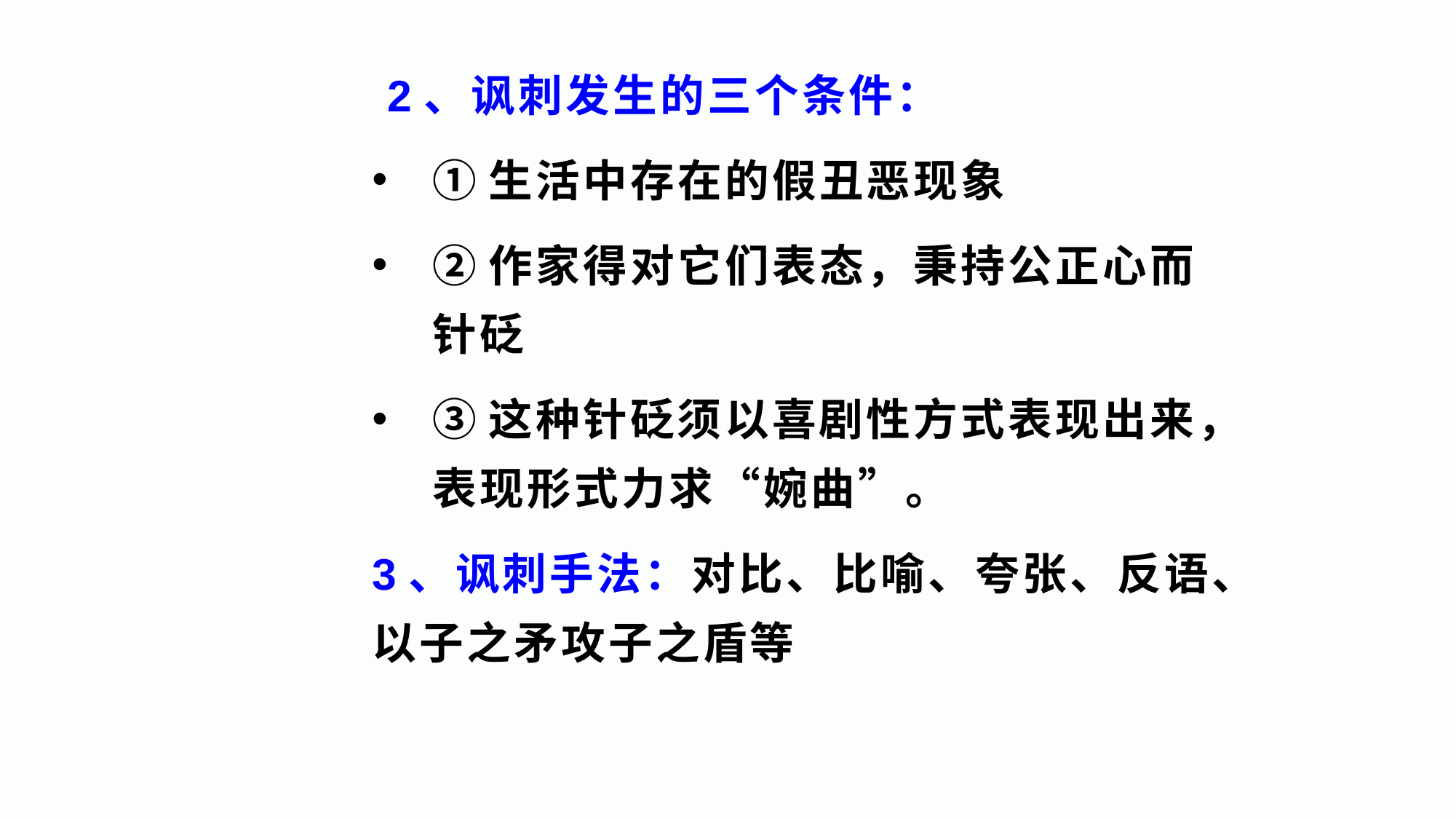

2、讽刺发生的三个条件：
①生活中存在的假丑恶现象
②作家得对它们表态，秉持公正心而针砭
③这种针砭须以喜剧性方式表现出来，表现形式力求“婉曲”。
3、讽刺手法：对比、比喻、夸张、反语、以子之矛攻子之盾等